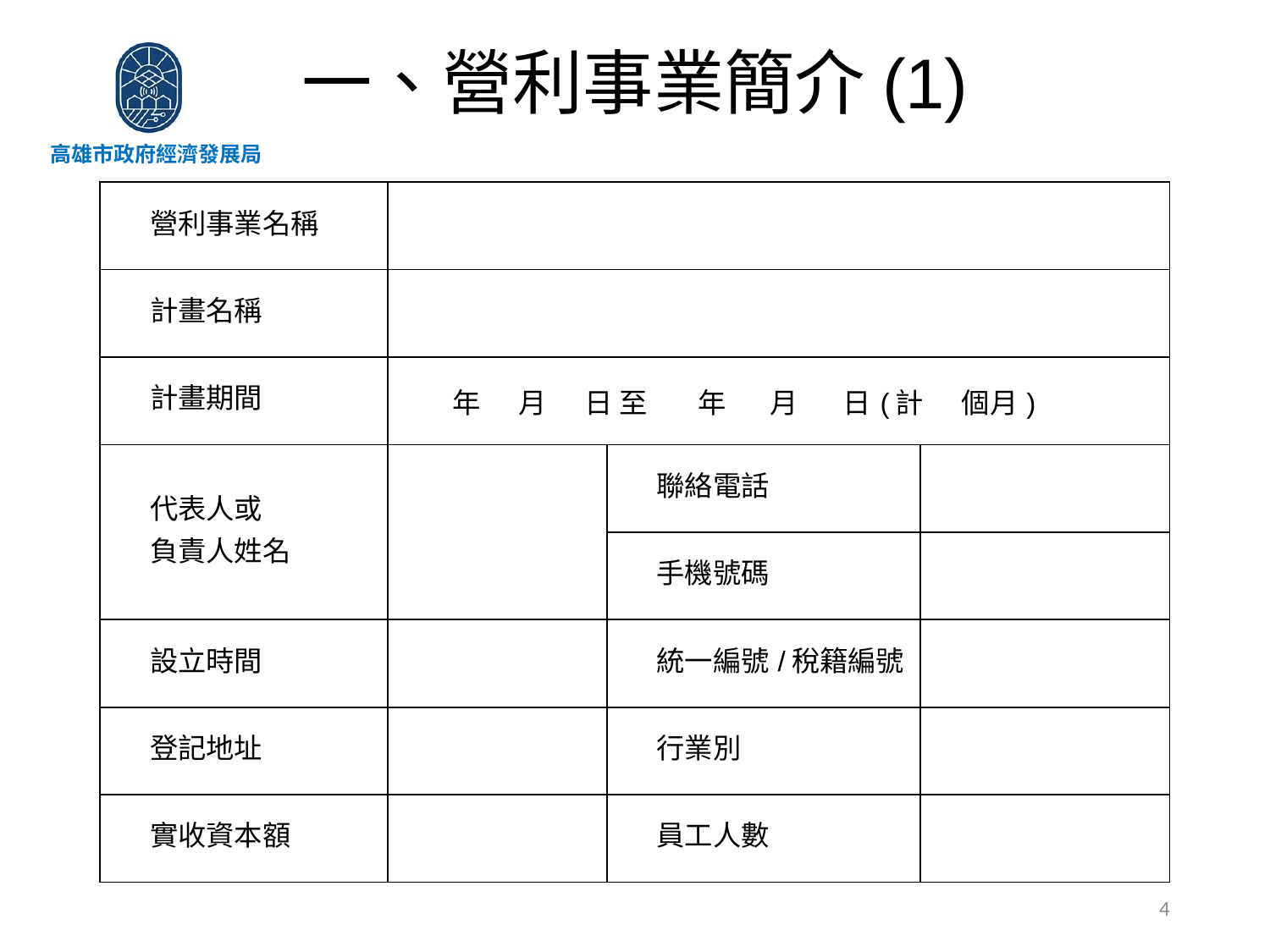

一、營利事業簡介(1)
| 營利事業名稱 |  |  |  |
| --- | --- | --- | --- |
| 計畫名稱 |  |  |  |
| 計畫期間 | 年 月 日 至 年 月 日(計 個月) |  |  |
| 代表人或 負責人姓名 |  | 聯絡電話 |  |
|  |  | 手機號碼 |  |
| 設立時間 |  | 統一編號/稅籍編號 |  |
| 登記地址 |  | 行業別 |  |
| 實收資本額 |  | 員工人數 |  |
4